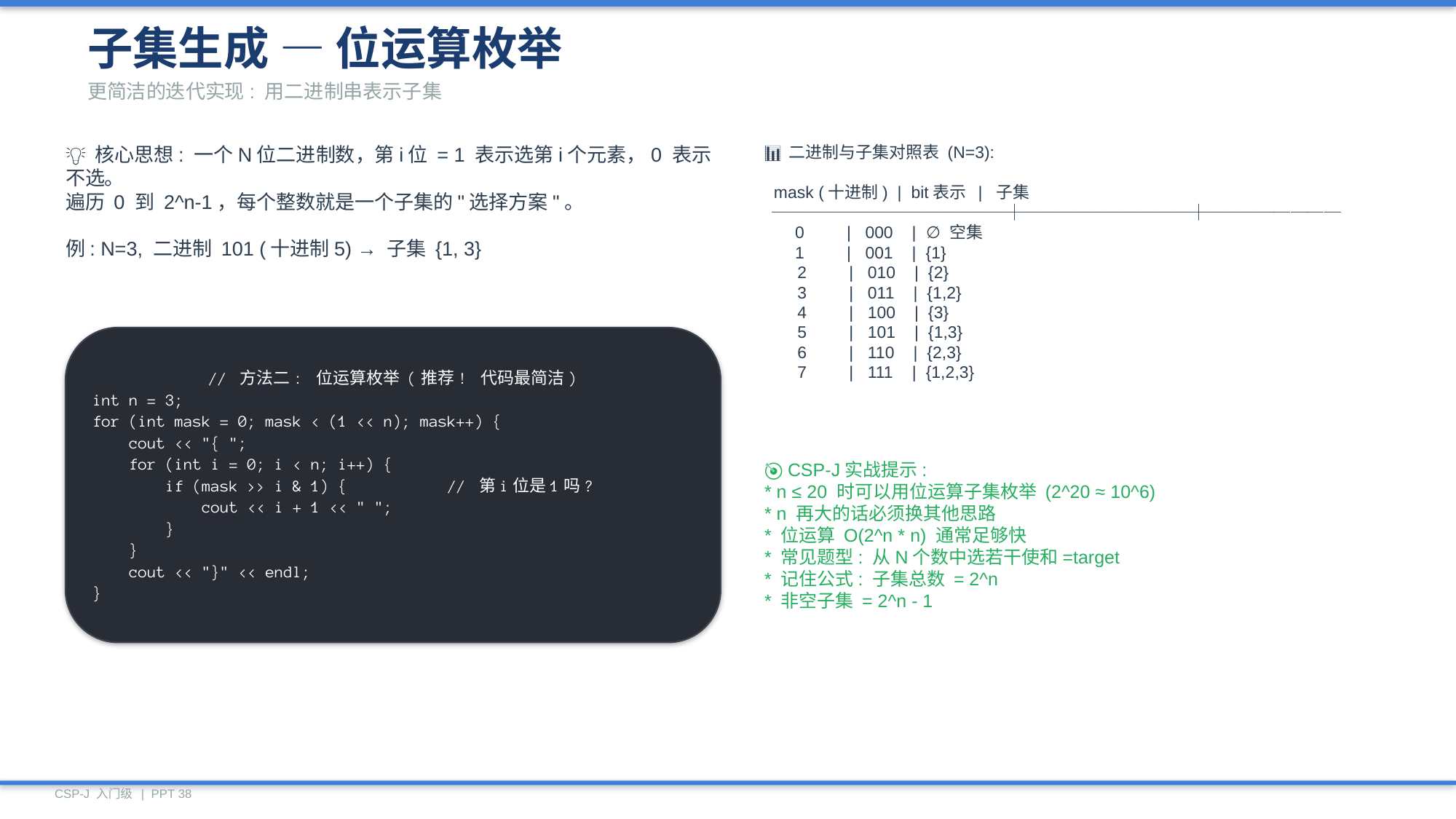

子集生成 — 位运算枚举
更简洁的迭代实现: 用二进制串表示子集
💡 核心思想: 一个N位二进制数，第i位 = 1 表示选第i个元素，0 表示不选。
遍历 0 到 2^n-1，每个整数就是一个子集的"选择方案"。
例: N=3, 二进制 101 (十进制5) → 子集 {1, 3}
📊 二进制与子集对照表 (N=3):
  mask (十进制)  |  bit表示  |  子集
  ──────────────┼──────────┼────────
       0         |   000    |  ∅ 空集
       1         |   001    |  {1}
       2         |   010    |  {2}
       3         |   011    |  {1,2}
       4         |   100    |  {3}
       5         |   101    |  {1,3}
       6         |   110    |  {2,3}
       7         |   111    |  {1,2,3}
// 方法二: 位运算枚举 (推荐! 代码最简洁)
int n = 3;
for (int mask = 0; mask < (1 << n); mask++) {
    cout << "{ ";
    for (int i = 0; i < n; i++) {
        if (mask >> i & 1) {           // 第i位是1吗?
            cout << i + 1 << " ";
        }
    }
    cout << "}" << endl;
}
🎯 CSP-J实战提示:
* n ≤ 20 时可以用位运算子集枚举 (2^20 ≈ 10^6)
* n 再大的话必须换其他思路
* 位运算 O(2^n * n) 通常足够快
* 常见题型: 从N个数中选若干使和=target
* 记住公式: 子集总数 = 2^n
* 非空子集 = 2^n - 1

CSP-J 入门级  |  PPT 38